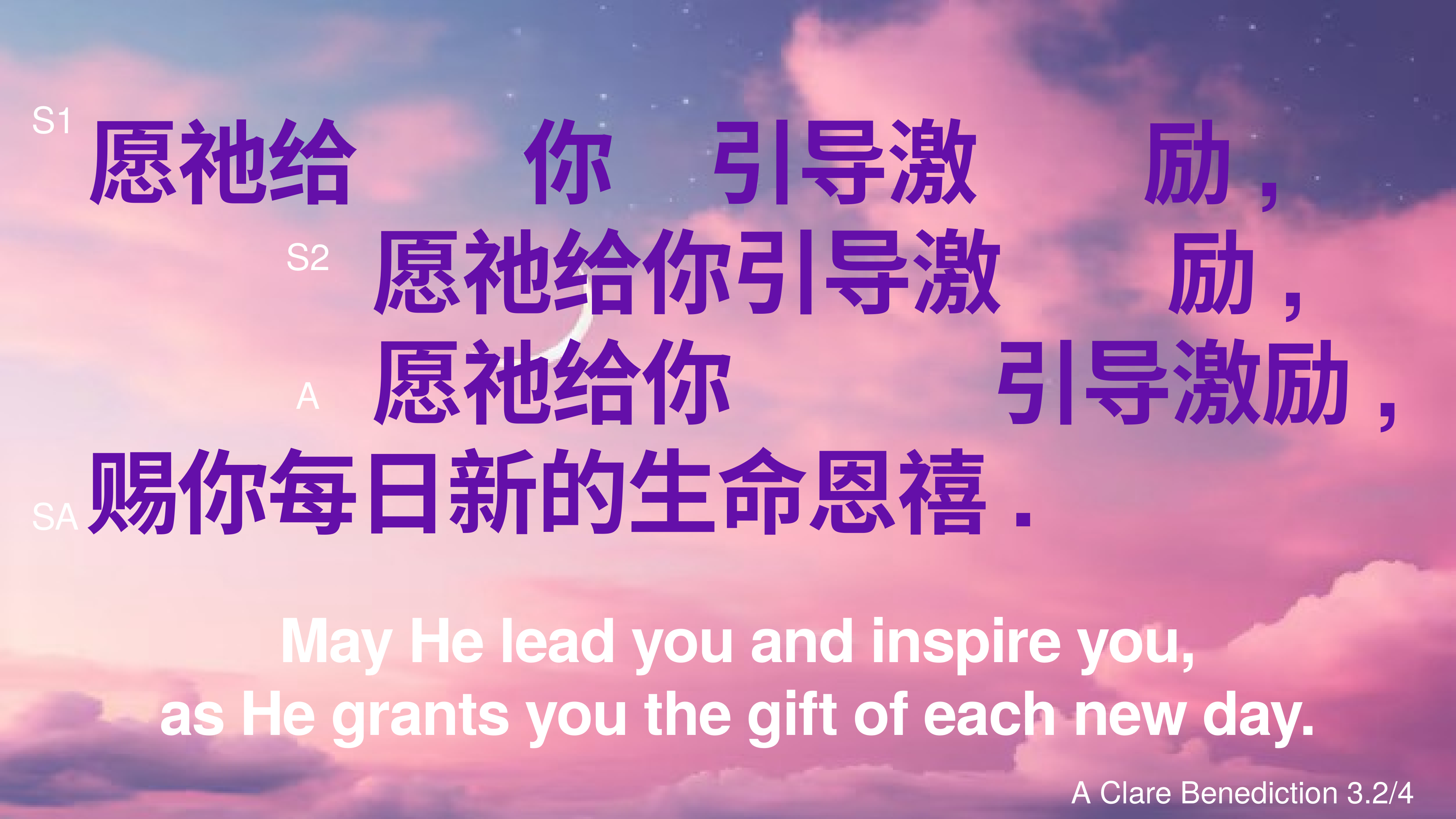

# 愿祂给       你    引导激       励,
           愿祂给你引导激       励,
           愿祂给你           引导激励,
赐你每日新的生命恩禧.
S1
S2
A
SA
May He lead you and inspire you,
as He grants you the gift of each new day.
A Clare Benediction 3.2/4